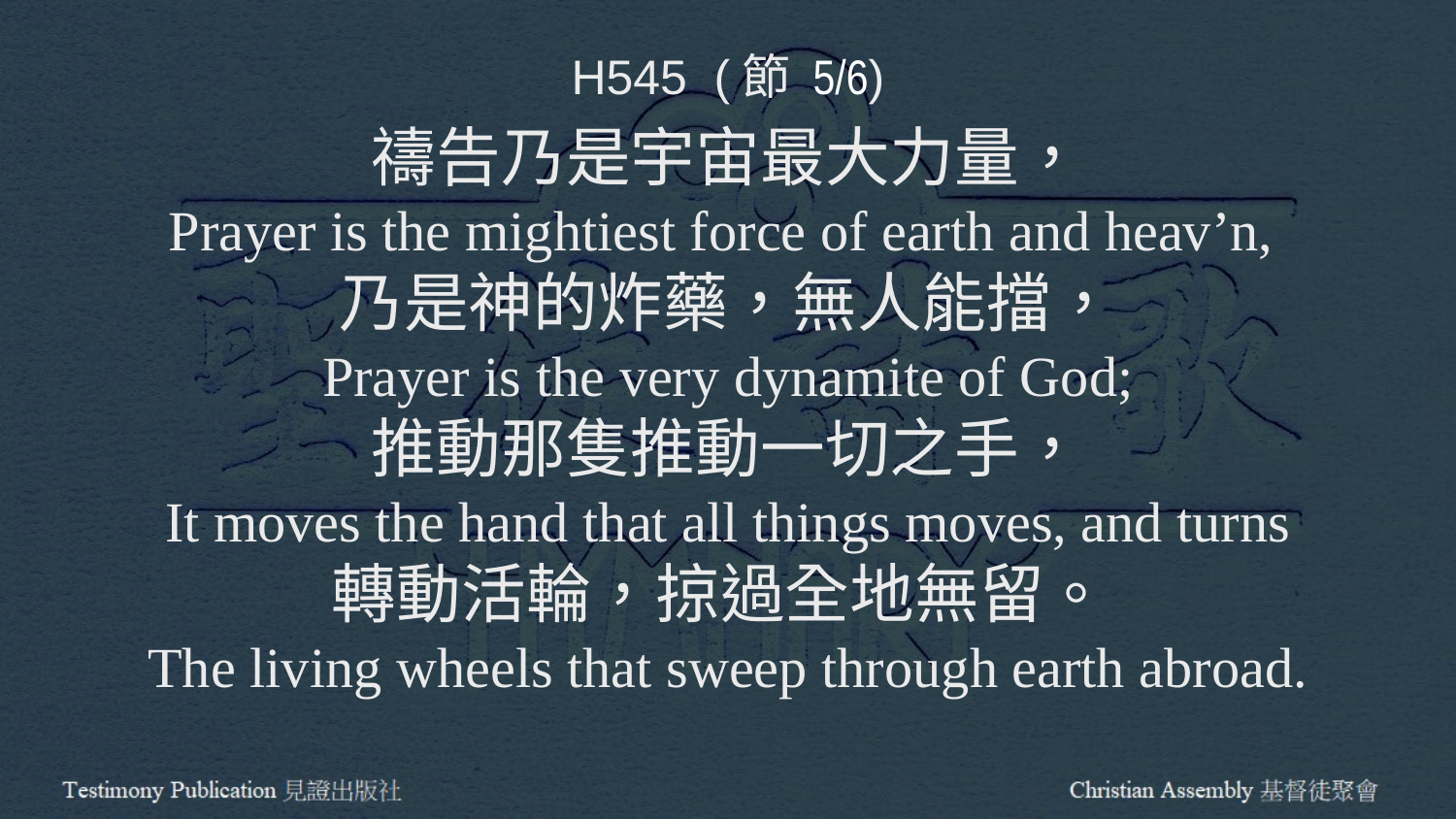

H545  (節 5/6)
禱告乃是宇宙最大力量，
Prayer is the mightiest force of earth and heav’n,
乃是神的炸藥，無人能擋，
Prayer is the very dynamite of God;
推動那隻推動一切之手，
It moves the hand that all things moves, and turns
轉動活輪，掠過全地無留。
The living wheels that sweep through earth abroad.